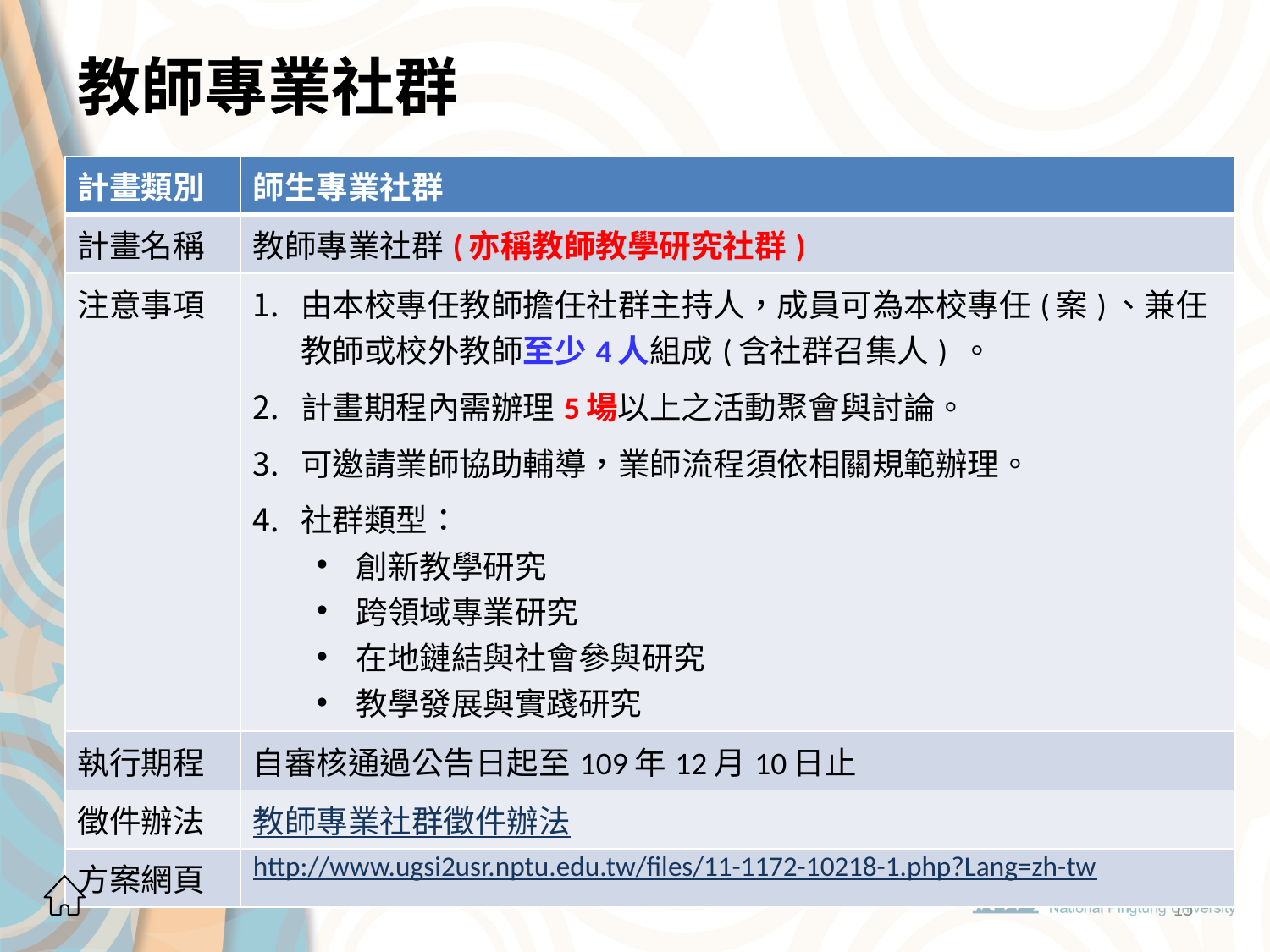

# 教師專業社群
| 計畫類別 | 師生專業社群 |
| --- | --- |
| 計畫名稱 | 教師專業社群(亦稱教師教學研究社群) |
| 注意事項 | 由本校專任教師擔任社群主持人，成員可為本校專任(案)、兼任教師或校外教師至少4人組成(含社群召集人) 。 計畫期程內需辦理5場以上之活動聚會與討論。 可邀請業師協助輔導，業師流程須依相關規範辦理。 社群類型： 創新教學研究 跨領域專業研究 在地鏈結與社會參與研究 教學發展與實踐研究 |
| 執行期程 | 自審核通過公告日起至109年12月10日止 |
| 徵件辦法 | 教師專業社群徵件辦法 |
| 方案網頁 | http://www.ugsi2usr.nptu.edu.tw/files/11-1172-10218-1.php?Lang=zh-tw |

15